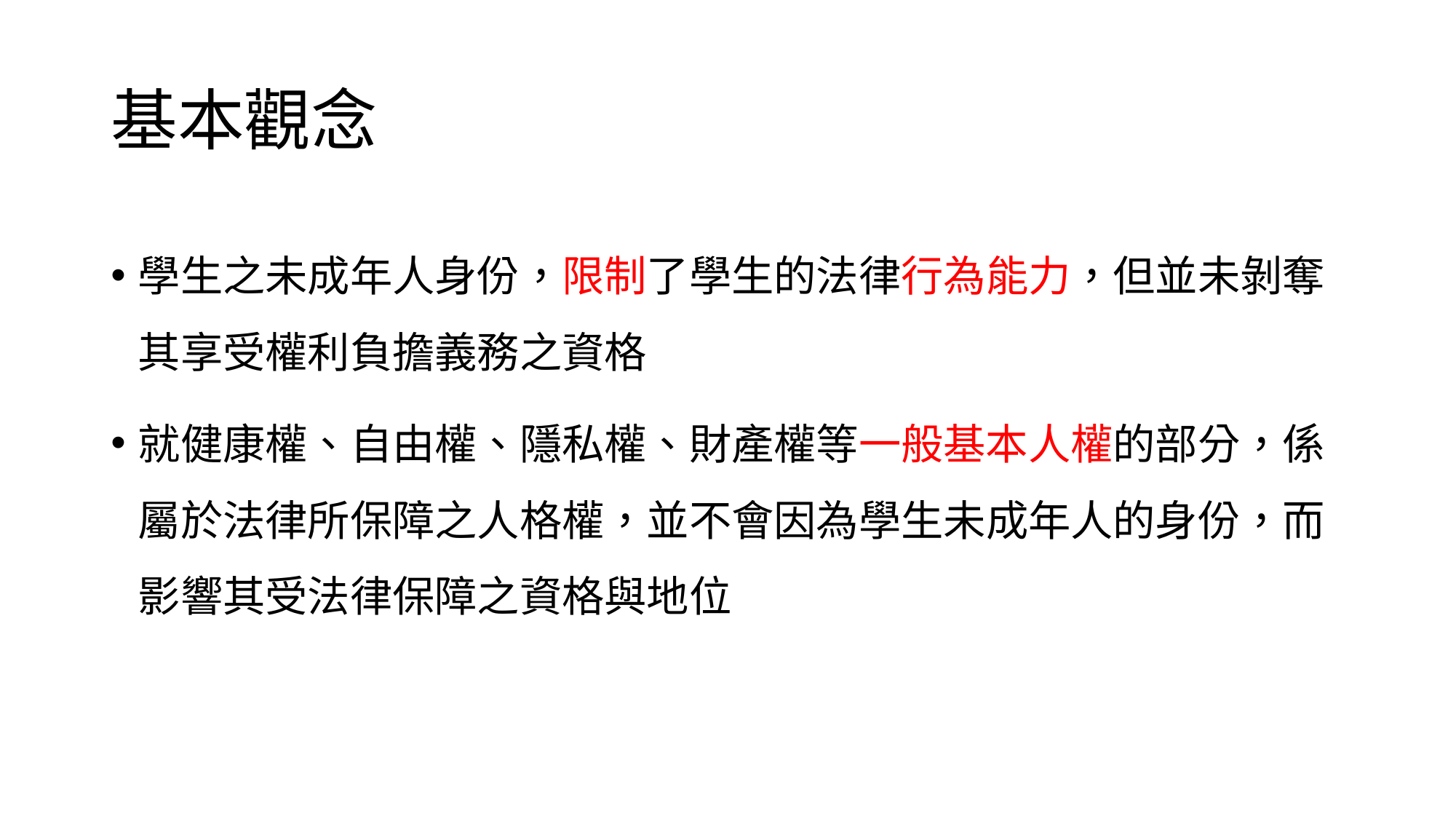

# 基本觀念
學生之未成年人身份，限制了學生的法律行為能力，但並未剝奪其享受權利負擔義務之資格
就健康權、自由權、隱私權、財產權等一般基本人權的部分，係屬於法律所保障之人格權，並不會因為學生未成年人的身份，而影響其受法律保障之資格與地位